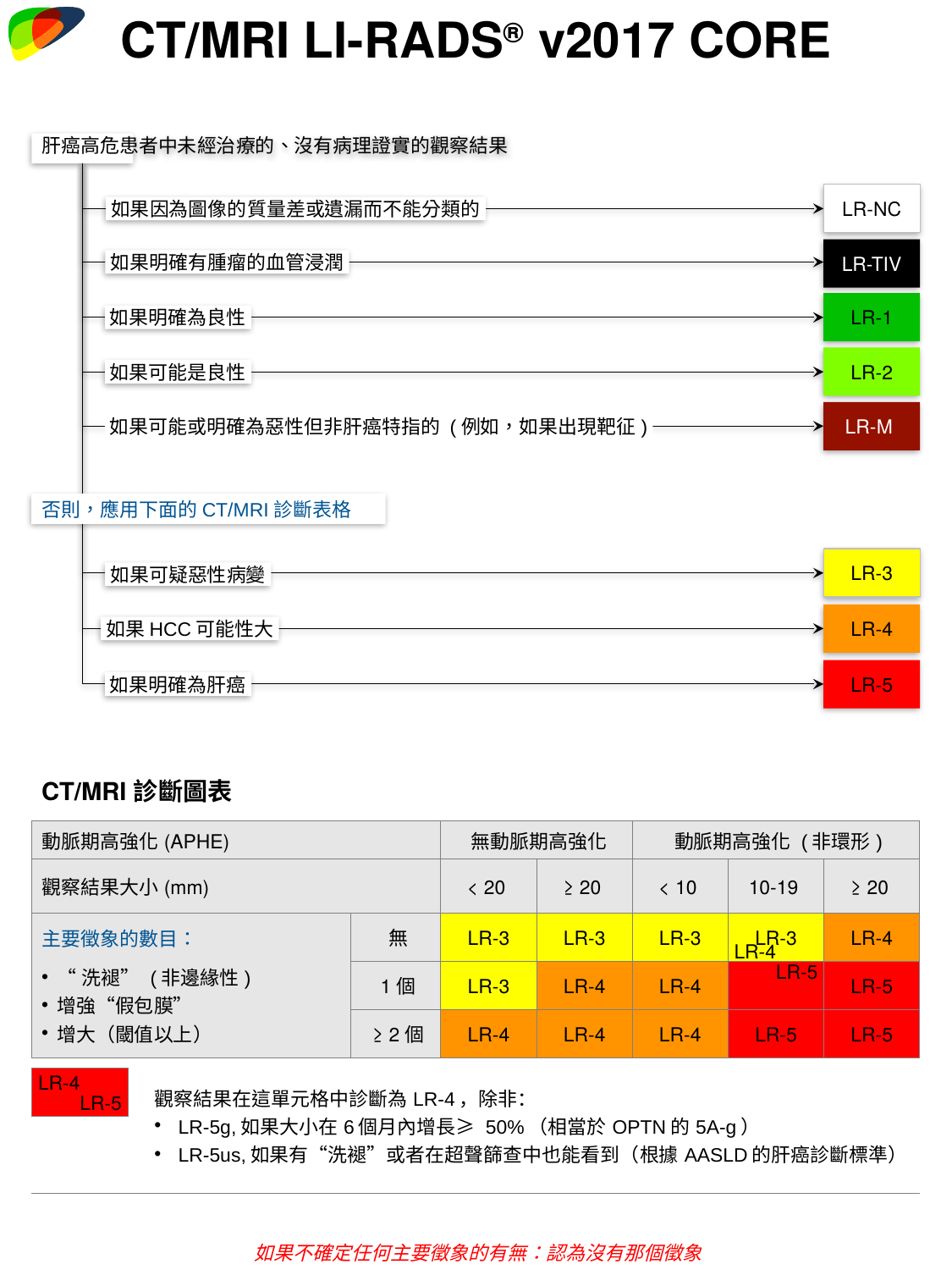

CT/MRI LI-RADS® v2017 CORE
|  |  |  |  |  |  |  |  |
| --- | --- | --- | --- | --- | --- | --- | --- |
|  |  |  |  |  |  |  |  |
| CT/MRI診斷圖表 |  |  |  |  |  |  |  |
| 動脈期高強化(APHE) |  |  | 無動脈期高強化 |  | 動脈期高強化 (非環形) |  |  |
| 觀察結果大小(mm) |  |  | < 20 | ≥ 20 | < 10 | 10-19 | ≥ 20 |
| 主要徵象的數目： “洗褪” (非邊緣性) 增強“假包膜” 增大（閾值以上） |  | 無 | LR-3 | LR-3 | LR-3 | LR-3 | LR-4 |
|  |  | 1個 | LR-3 | LR-4 | LR-4 |  | LR-5 |
|  |  | ≥ 2個 | LR-4 | LR-4 | LR-4 | LR-5 | LR-5 |
|  | 觀察結果在這單元格中診斷為LR-4，除非： LR-5g,如果大小在6個月內增長≥ 50%（相當於OPTN的5A-g） LR-5us,如果有“洗褪”或者在超聲篩查中也能看到（根據AASLD的肝癌診斷標準） |  |  |  |  |  |  |
| 如果不確定任何主要徵象的有無：認為沒有那個徵象 |  |  |  |  |  |  |  |

肝癌高危患者中未經治療的、沒有病理證實的觀察結果
LR-NC
如果因為圖像的質量差或遺漏而不能分類的
LR-TIV
如果明確有腫瘤的血管浸潤
LR-1
如果明確為良性
LR-2
如果可能是良性
LR-M
如果可能或明確為惡性但非肝癌特指的 (例如，如果出現靶征)
否則，應用下面的CT/MRI診斷表格
LR-3
如果可疑惡性病變
LR-4
如果HCC可能性大
LR-5
如果明確為肝癌

LR-4
LR-5
|  |
| --- |

LR-4
LR-5